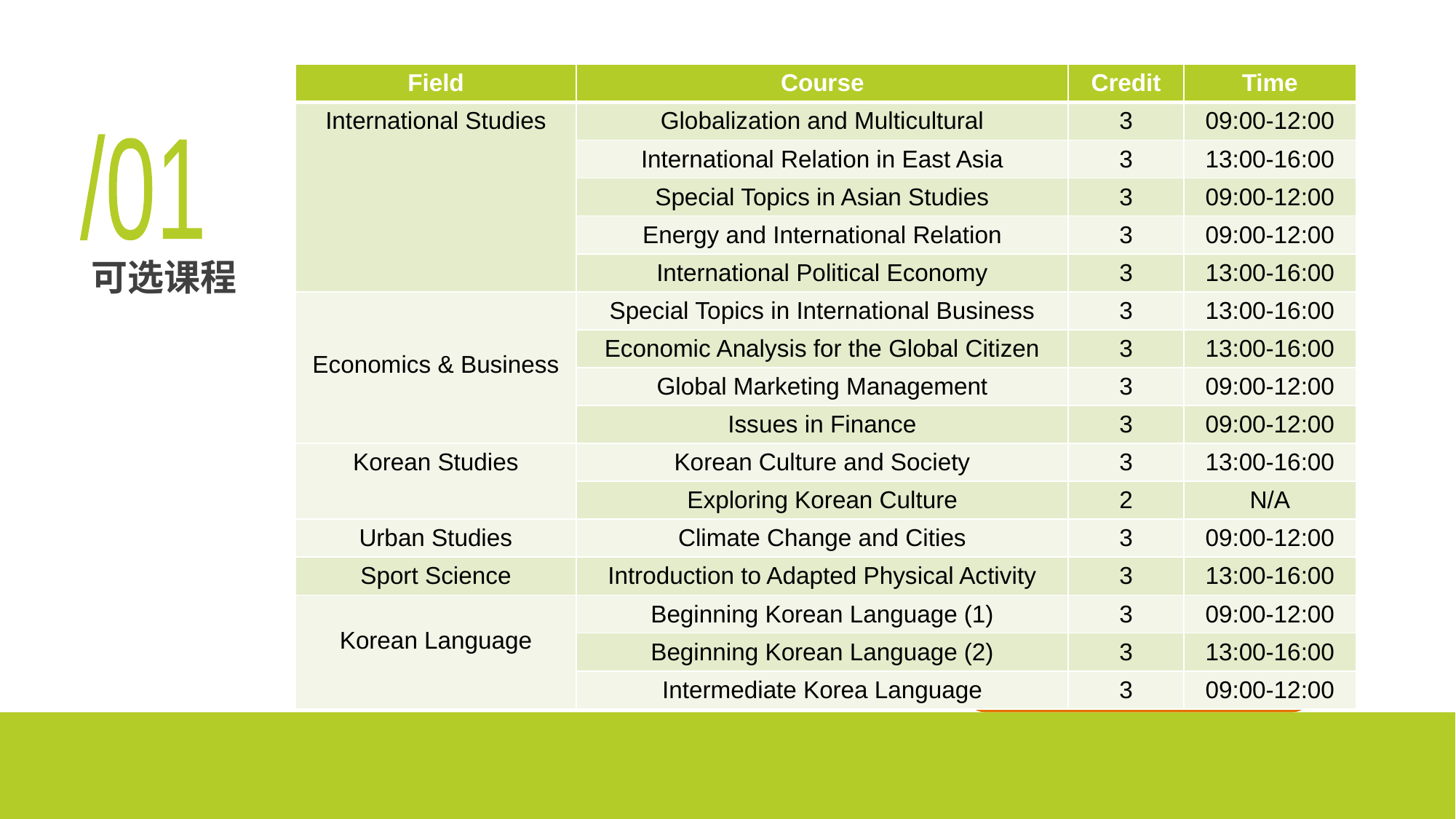

| Field | Course | Credit | Time |
| --- | --- | --- | --- |
| International Studies | Globalization and Multicultural | 3 | 09:00-12:00 |
|  | International Relation in East Asia | 3 | 13:00-16:00 |
|  | Special Topics in Asian Studies | 3 | 09:00-12:00 |
|  | Energy and International Relation | 3 | 09:00-12:00 |
|  | International Political Economy | 3 | 13:00-16:00 |
| Economics & Business | Special Topics in International Business | 3 | 13:00-16:00 |
|  | Economic Analysis for the Global Citizen | 3 | 13:00-16:00 |
|  | Global Marketing Management | 3 | 09:00-12:00 |
|  | Issues in Finance | 3 | 09:00-12:00 |
| Korean Studies | Korean Culture and Society | 3 | 13:00-16:00 |
|  | Exploring Korean Culture | 2 | N/A |
| Urban Studies | Climate Change and Cities | 3 | 09:00-12:00 |
| Sport Science | Introduction to Adapted Physical Activity | 3 | 13:00-16:00 |
| Korean Language | Beginning Korean Language (1) | 3 | 09:00-12:00 |
|  | Beginning Korean Language (2) | 3 | 13:00-16:00 |
|  | Intermediate Korea Language | 3 | 09:00-12:00 |
/01
# 可选课程